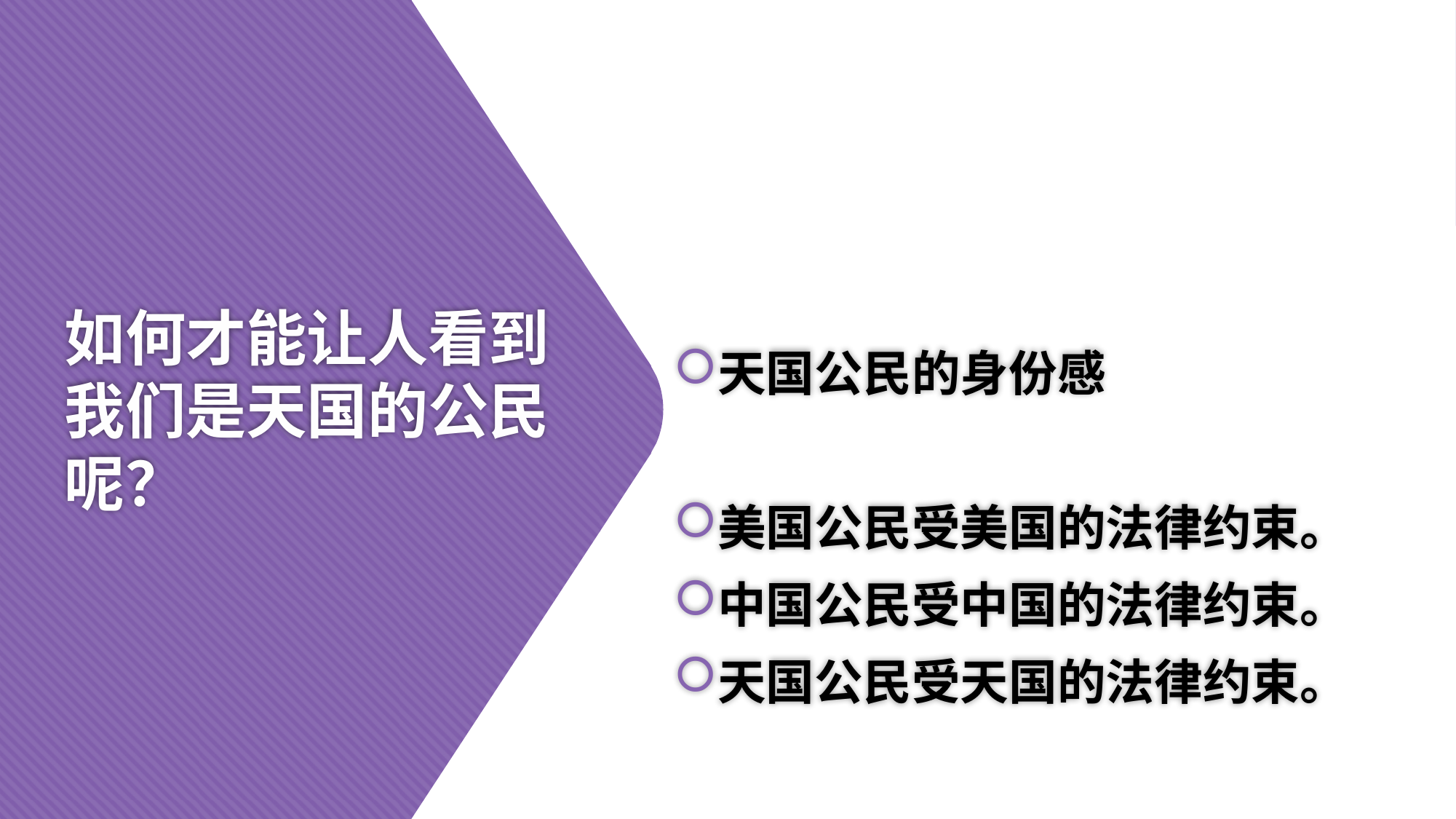

天国公民的身份感

美国公民受美国的法律约束。
中国公民受中国的法律约束。
天国公民受天国的法律约束。

# 如何才能让人看到我们是天国的公民呢？